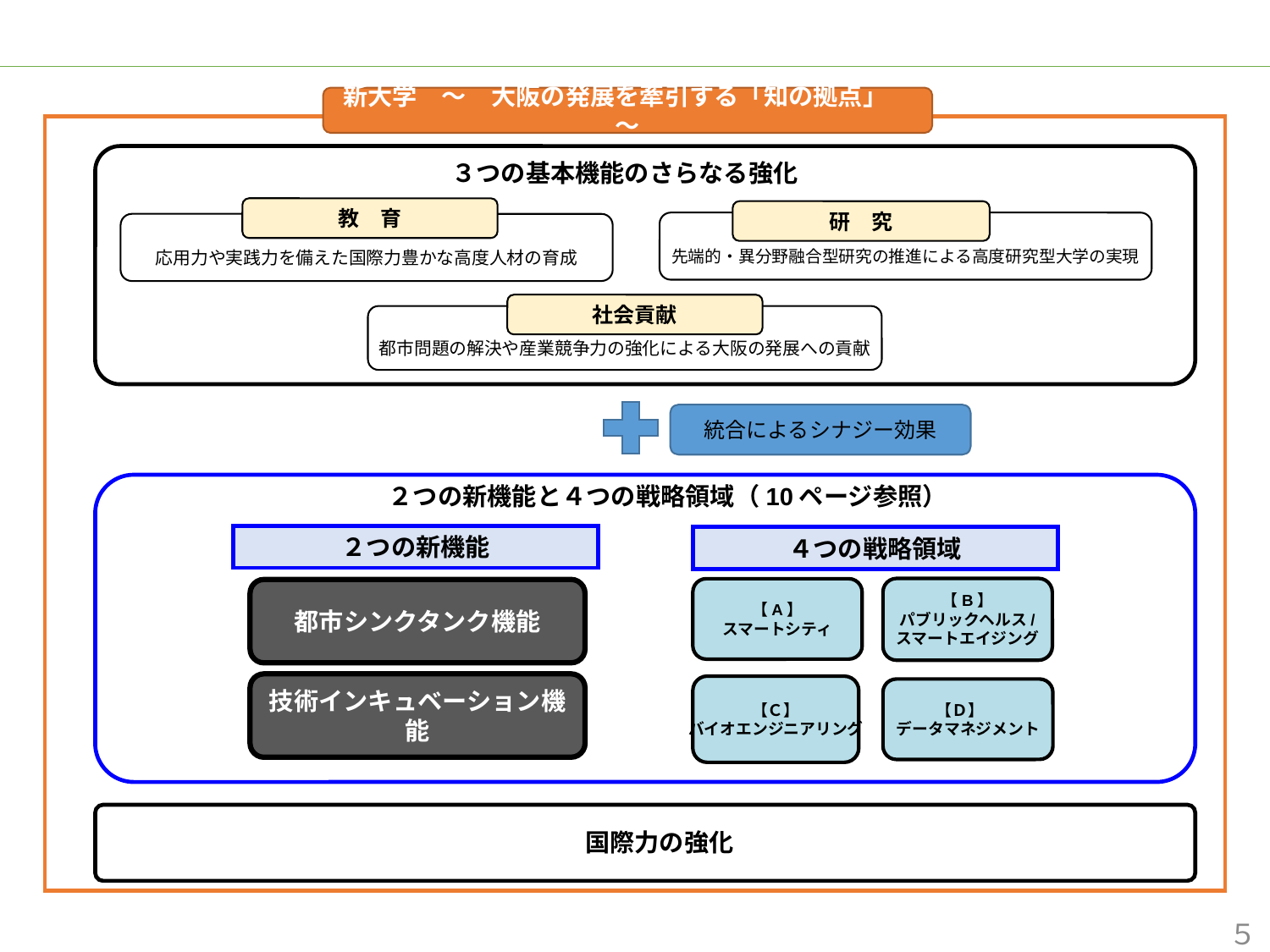

新大学　～　大阪の発展を牽引する「知の拠点」　～

３つの基本機能のさらなる強化
教　育
研　究

先端的・異分野融合型研究の推進による高度研究型大学の実現

応用力や実践力を備えた国際力豊かな高度人材の育成
社会貢献

都市問題の解決や産業競争力の強化による大阪の発展への貢献

２つの新機能
都市シンクタンク機能
技術インキュベーション機能
統合によるシナジー効果
２つの新機能と４つの戦略領域（10ページ参照）

４つの戦略領域
【B】
パブリックヘルス/
スマートエイジング
【A】
スマートシティ
【Ｃ】
バイオエンジニアリング
【Ｄ】
データマネジメント

国際力の強化
５